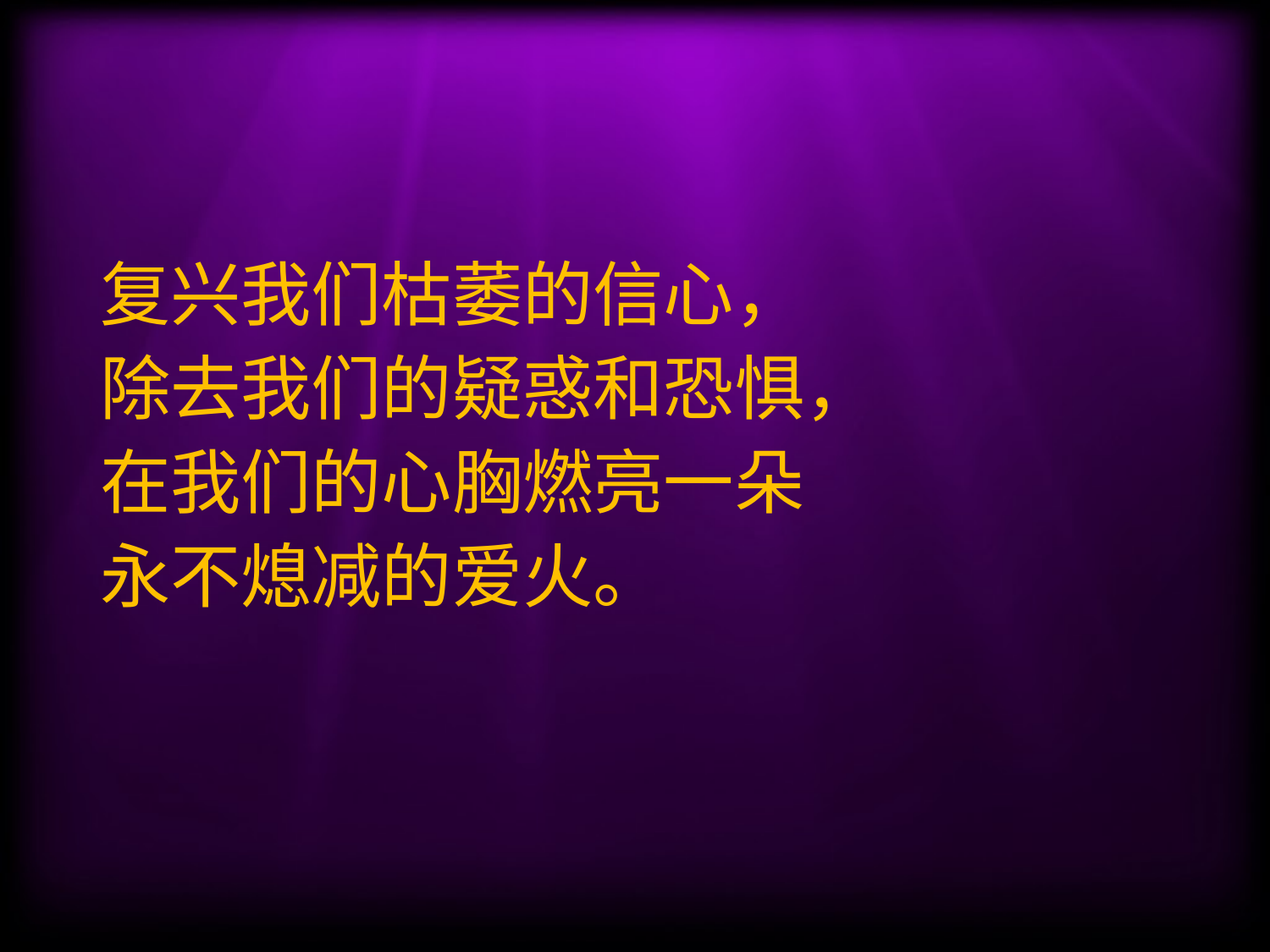

#
复兴我们枯萎的信心，
除去我们的疑惑和恐惧，
在我们的心胸燃亮一朵
永不熄减的爱火。